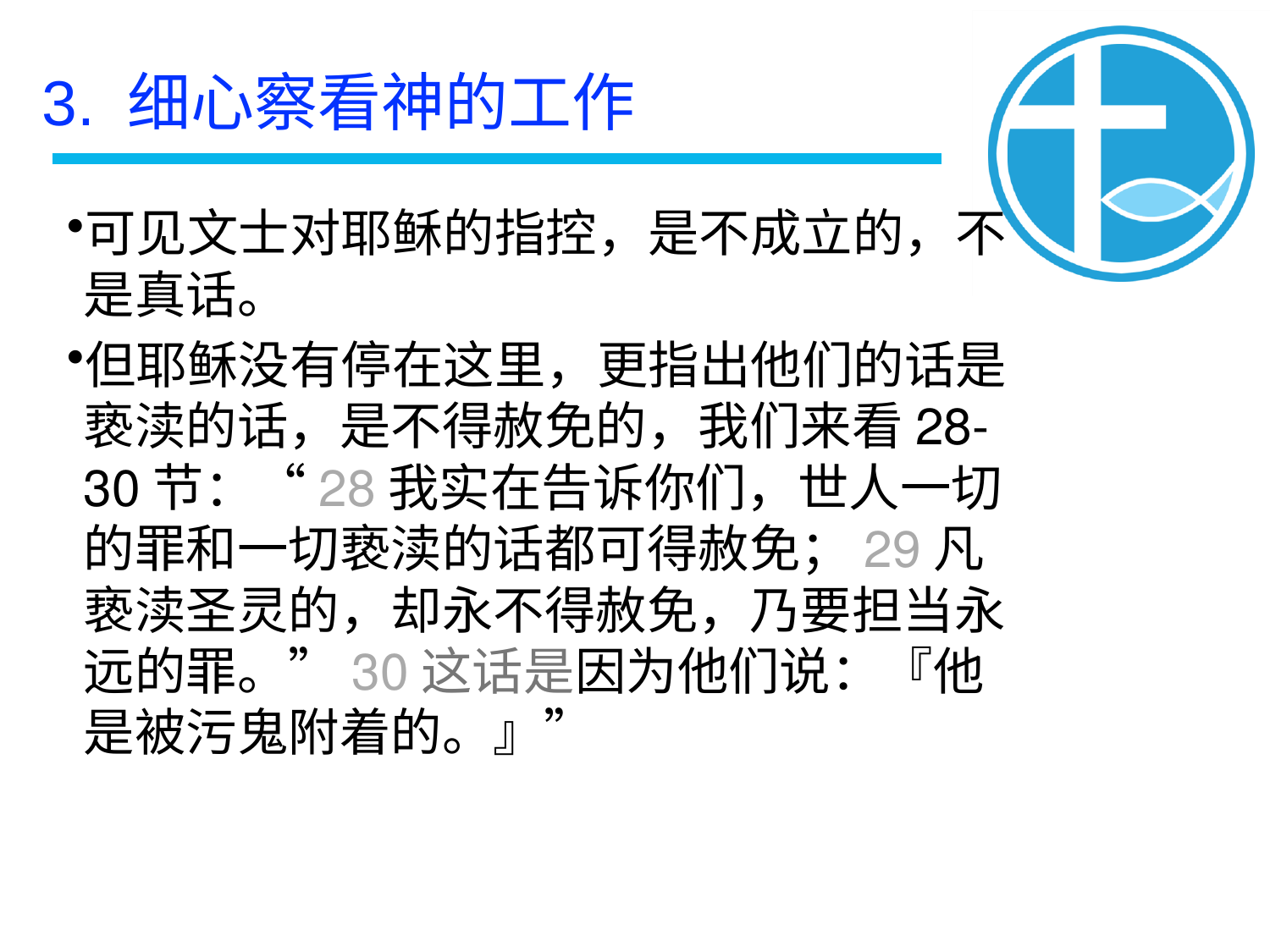

3. 细心察看神的工作
可见文士对耶稣的指控，是不成立的，不是真话。
但耶稣没有停在这里，更指出他们的话是亵渎的话，是不得赦免的，我们来看28-30节：“28我实在告诉你们，世人一切的罪和一切亵渎的话都可得赦免；29凡亵渎圣灵的，却永不得赦免，乃要担当永远的罪。”30这话是因为他们说：『他是被污鬼附着的。』”